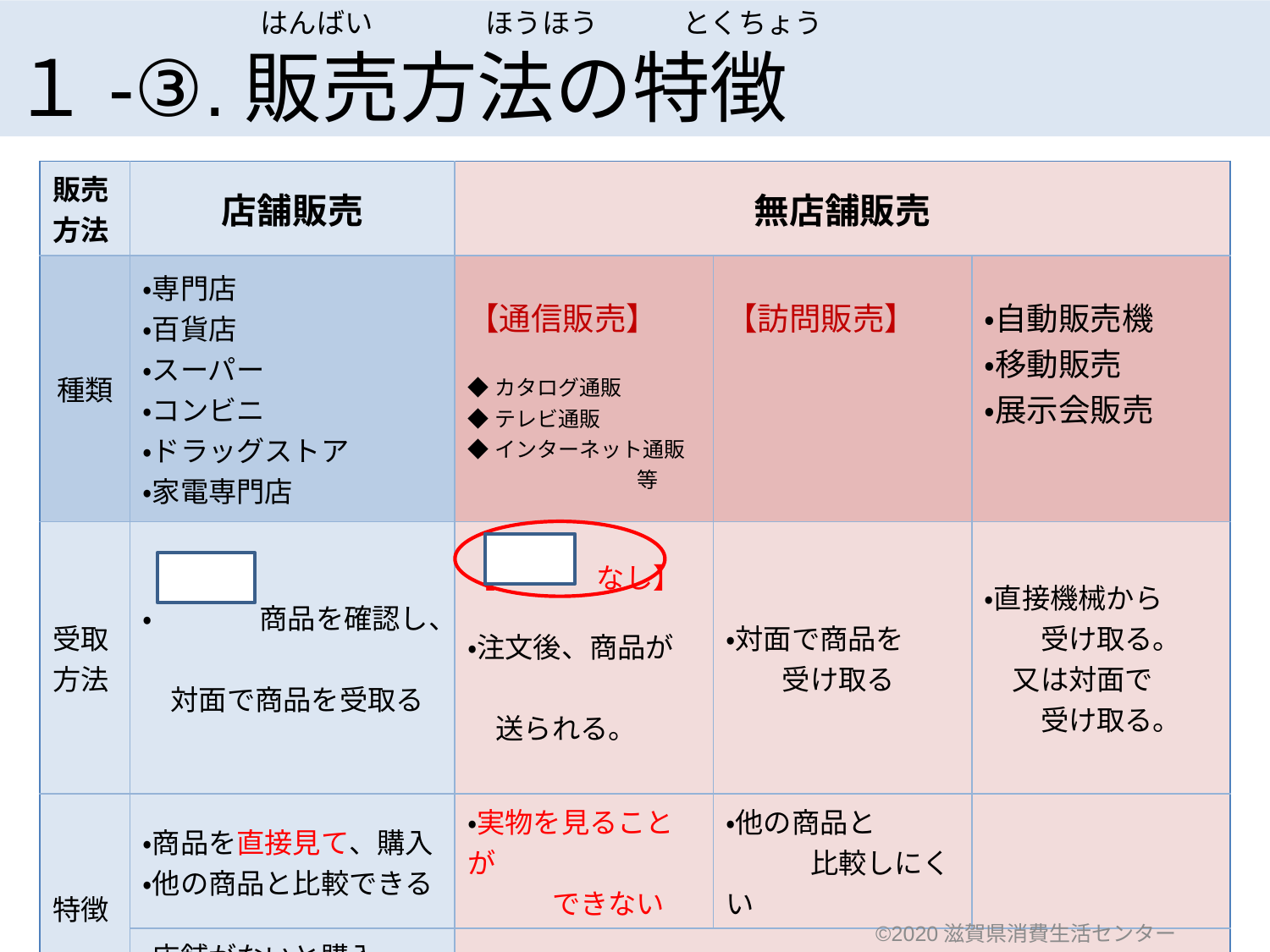

はんばい　　　　ほうほう　         とくちょう
１-③.販売方法の特徴
| 販売 方法 | 店舗販売 | 無店舗販売 |  |  |
| --- | --- | --- | --- | --- |
| 種類 | ・専門店 ・百貨店 ・スーパー ・コンビニ ・ドラッグストア ・家電専門店 | 【通信販売】 ◆カタログ通販 ◆テレビ通販 ◆インターネット通販 　　　　　　　　等 | 【訪問販売】 | ・自動販売機 ・移動販売 ・展示会販売 |
| 受取 方法 | ・ 商品を確認し、　 　対面で商品を受取る | 【 なし】 ・注文後、商品が　 　送られる。 | ・対面で商品を 　　受け取る | ・直接機械から 　　受け取る。 　又は対面で 　　受け取る。 |
| 特徴 | ・商品を直接見て、購入 ・他の商品と比較できる | ・実物を見ることが 　　　できない | ・他の商品と 　　　比較しにくい |  |
|  | ・店舗がないと購入 　できない | ・店舗に行かなくても、商品が購入できる |  |  |

|  |
| --- |
©2020滋賀県消費生活センター